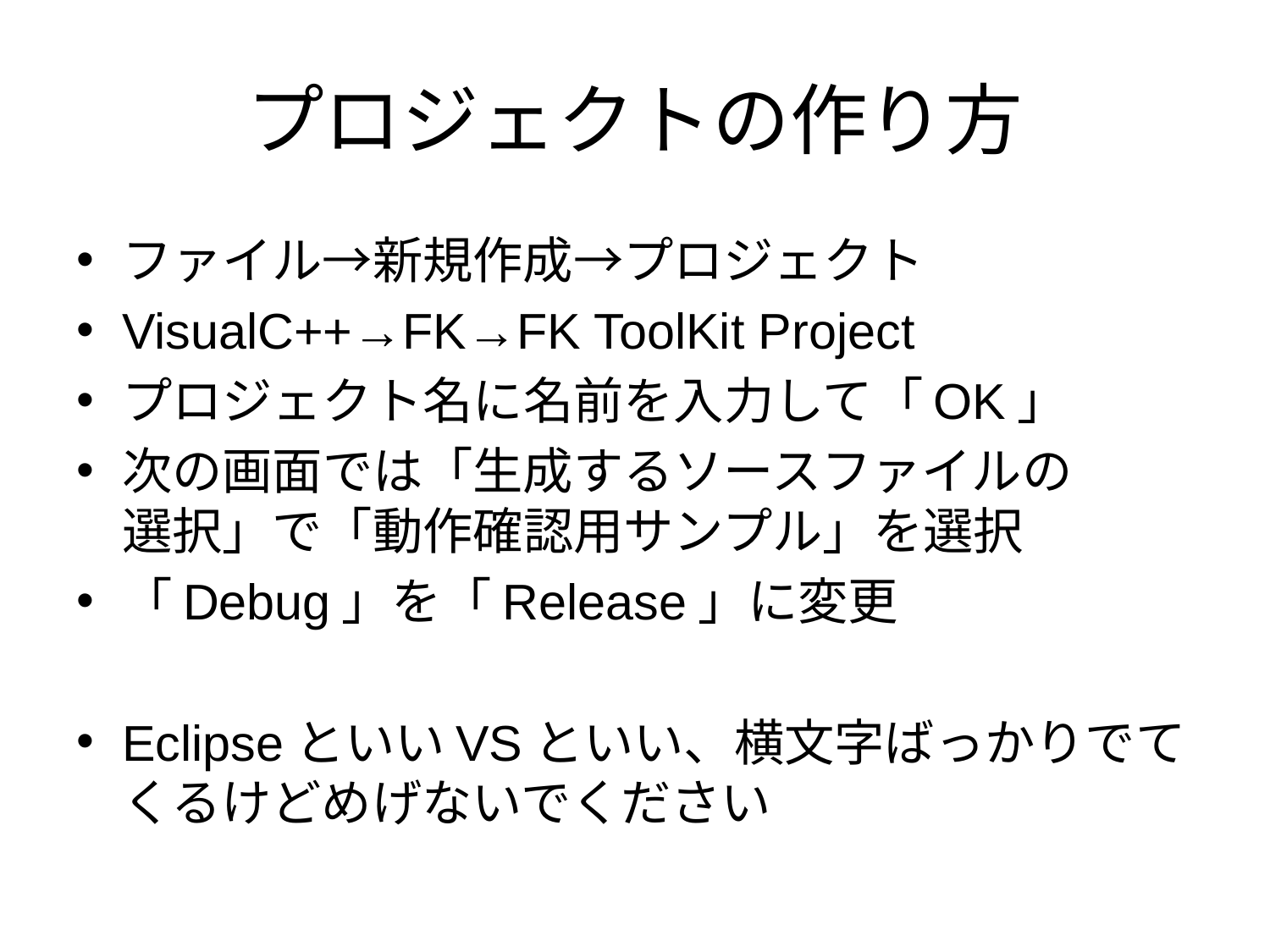

# プロジェクトの作り方
ファイル→新規作成→プロジェクト
VisualC++→FK→FK ToolKit Project
プロジェクト名に名前を入力して「OK」
次の画面では「生成するソースファイルの
選択」で「動作確認用サンプル」を選択
「Debug」を「Release」に変更

EclipseといいVSといい、横文字ばっかりでてくるけどめげないでください